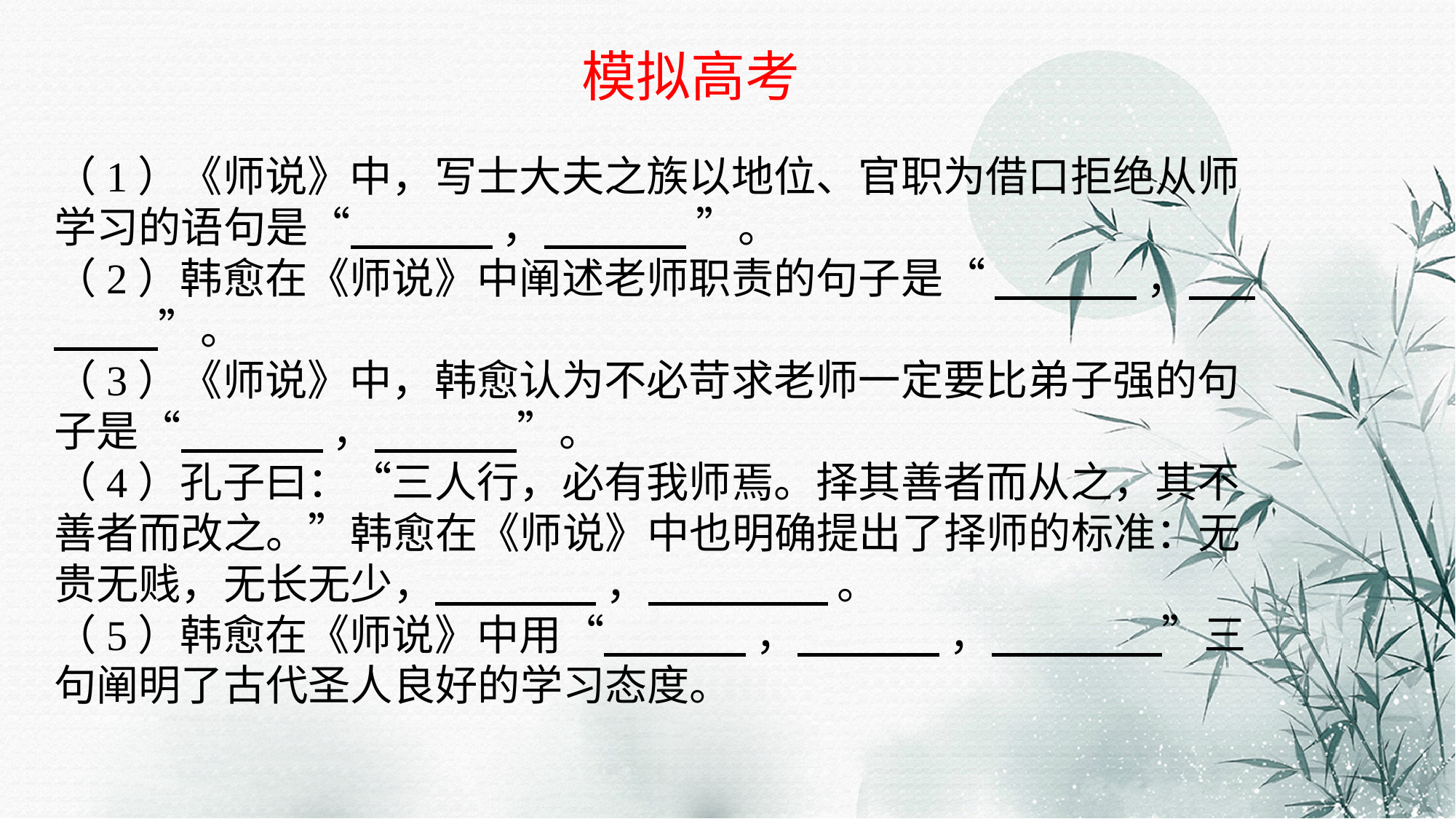

模拟高考
（1）《师说》中，写士大夫之族以地位、官职为借口拒绝从师学习的语句是“                ，                ”。
（2）韩愈在《师说》中阐述老师职责的句子是“                 ，                   ”。
（3）《师说》中，韩愈认为不必苛求老师一定要比弟子强的句子是“                ，               ”。
（4）孔子曰：“三人行，必有我师焉。择其善者而从之，其不善者而改之。”韩愈在《师说》中也明确提出了择师的标准：无贵无贱，无长无少，                  ，                    。
（5）韩愈在《师说》中用“                ，                ，                  ”三句阐明了古代圣人良好的学习态度。